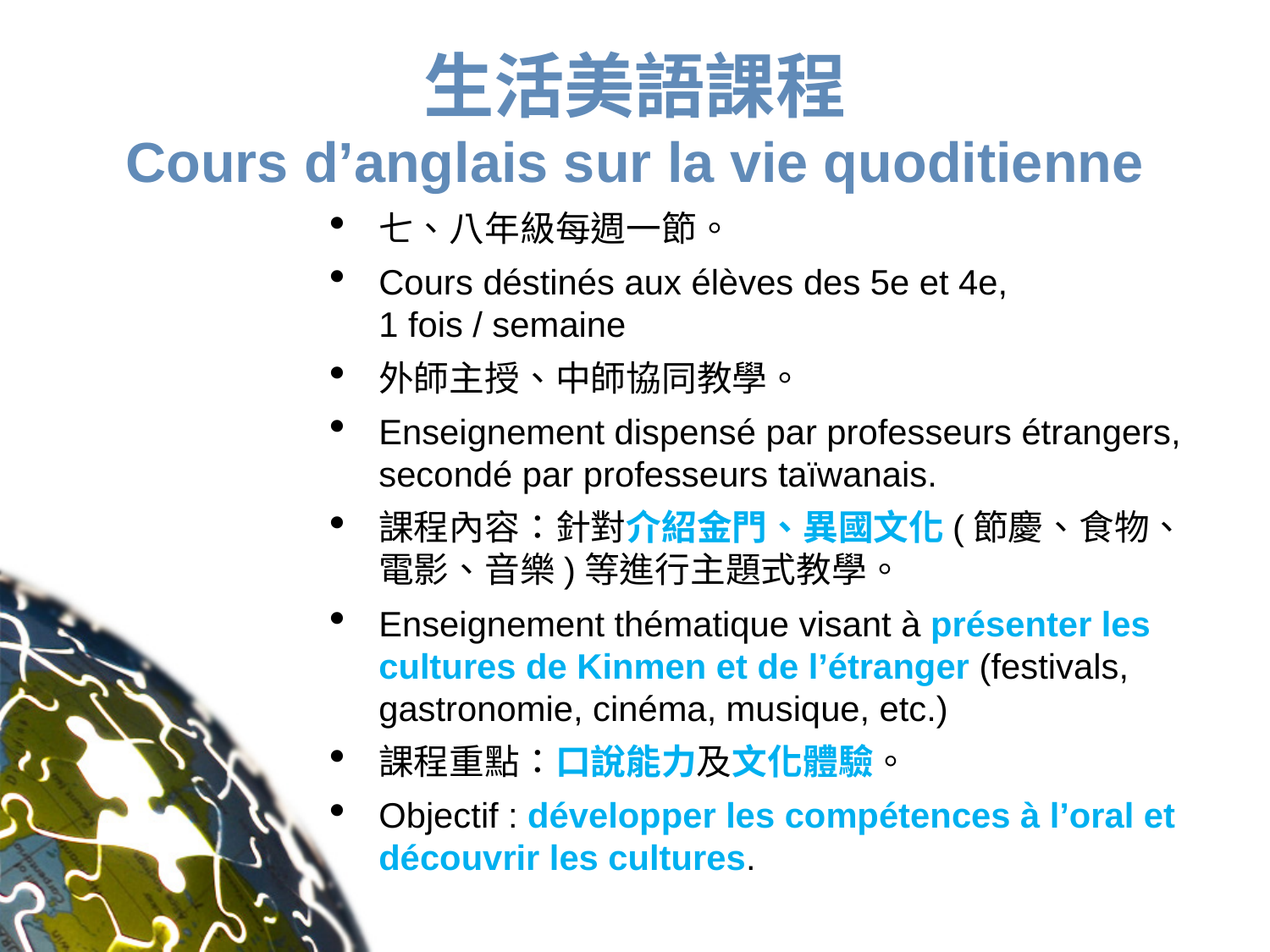

生活美語課程
Cours d’anglais sur la vie quoditienne
七、八年級每週一節。
Cours déstinés aux élèves des 5e et 4e,
1 fois / semaine
外師主授、中師協同教學。
Enseignement dispensé par professeurs étrangers, secondé par professeurs taïwanais.
課程內容：針對介紹金門、異國文化(節慶、食物、電影、音樂)等進行主題式教學。
Enseignement thématique visant à présenter les cultures de Kinmen et de l’étranger (festivals, gastronomie, cinéma, musique, etc.)
課程重點：口說能力及文化體驗。
Objectif : développer les compétences à l’oral et découvrir les cultures.